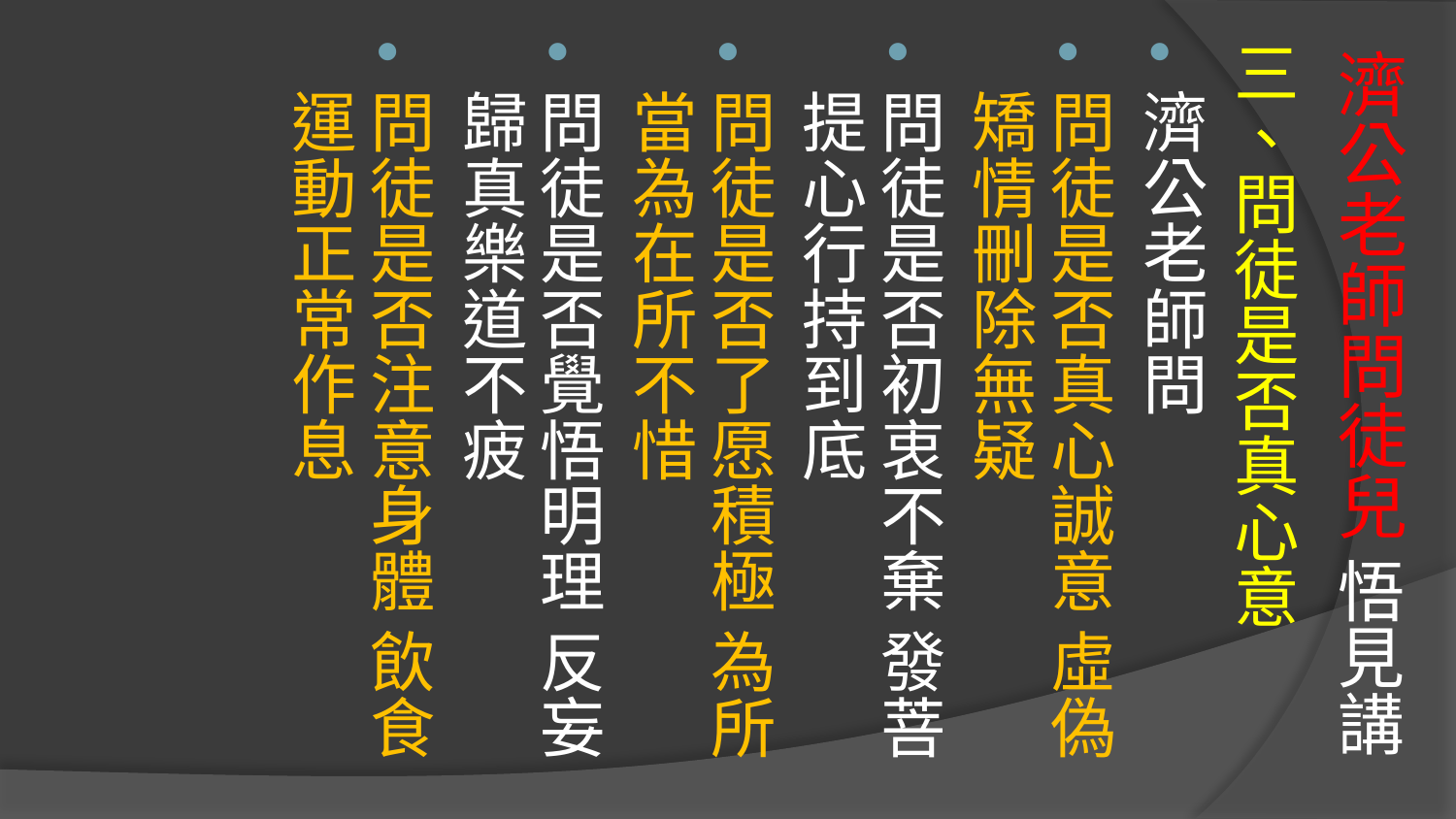

# 濟公老師問徒兒 悟見講
三、問徒是否真心意
濟公老師問
問徒是否真心誠意 虛偽矯情刪除無疑
問徒是否初衷不棄 發菩提心行持到底
問徒是否了愿積極 為所當為在所不惜
問徒是否覺悟明理 反妄歸真樂道不疲
問徒是否注意身體 飲食運動正常作息